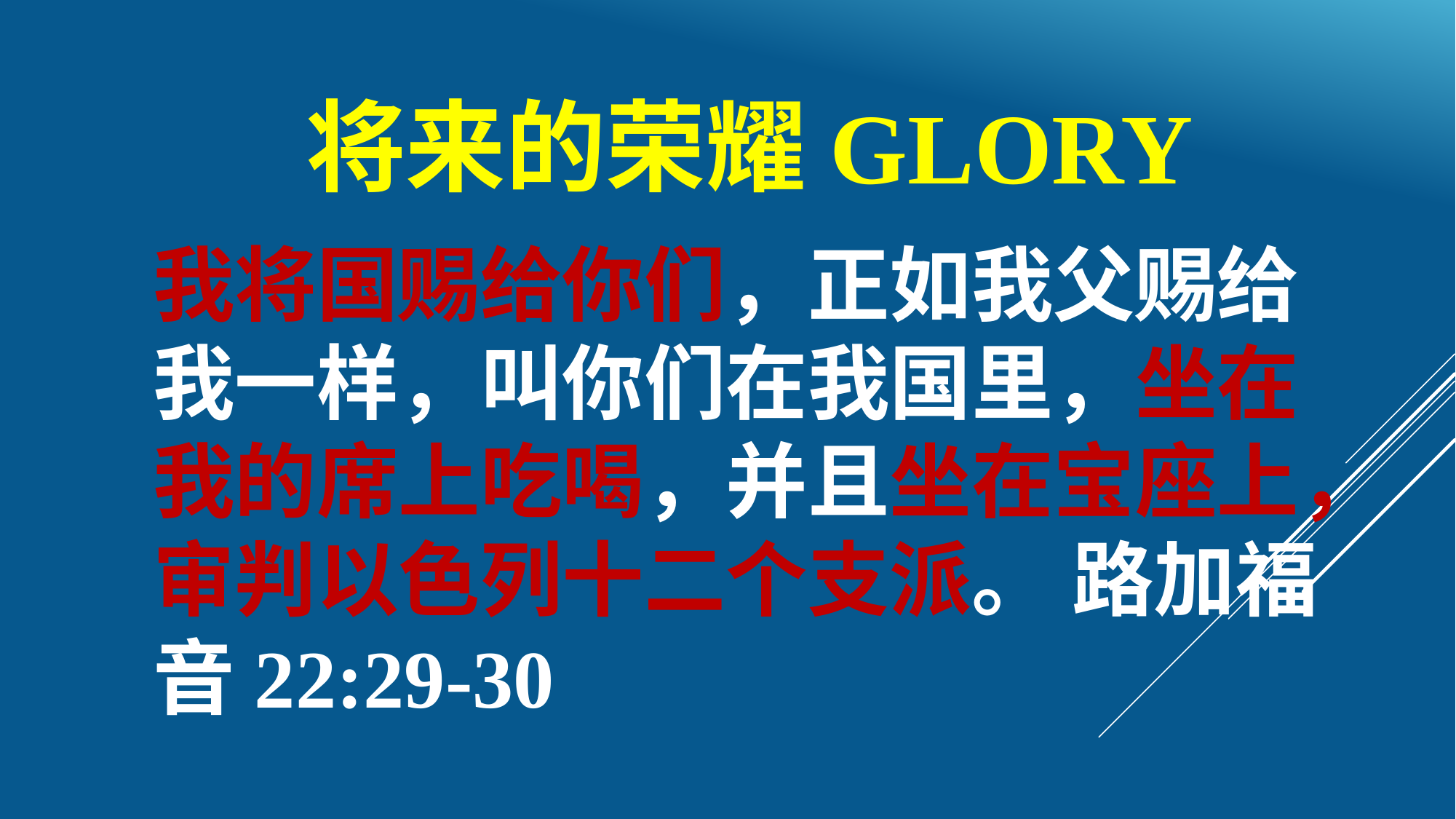

# 将来的荣耀Glory
我将国赐给你们，正如我父赐给我一样，叫你们在我国里，坐在我的席上吃喝，并且坐在宝座上，审判以色列十二个支派。 路加福音22:29-30